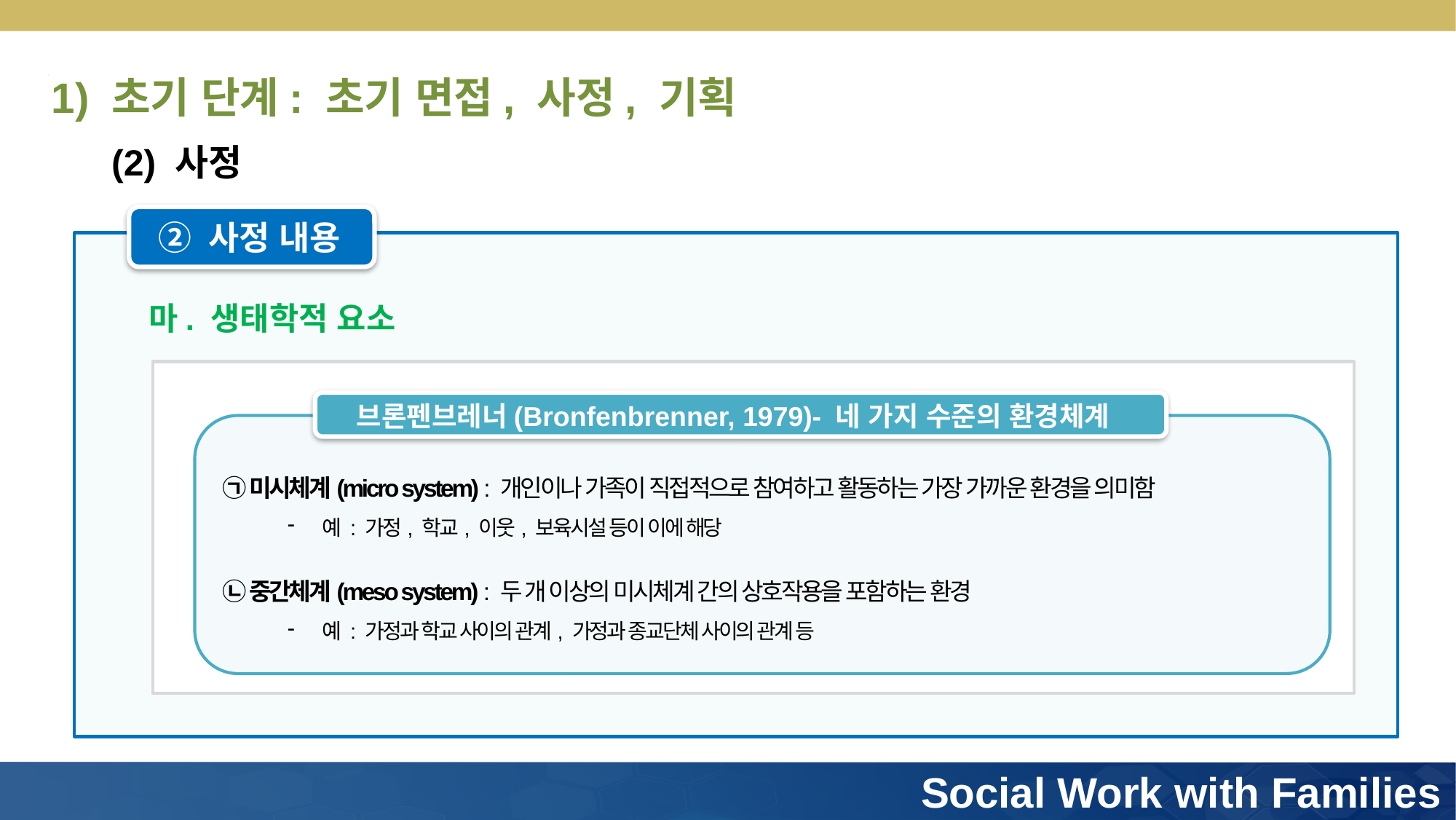

1) 초기 단계: 초기 면접, 사정, 기획
(2) 사정

② 사정 내용

마. 생태학적 요소

브론펜브레너(Bronfenbrenner, 1979)- 네 가지 수준의 환경체계

㉠ 미시체계(micro system) : 개인이나 가족이 직접적으로 참여하고 활동하는 가장 가까운 환경을 의미함
예 : 가정, 학교, 이웃, 보육시설 등이 이에 해당

㉡ 중간체계(meso system) : 두 개 이상의 미시체계 간의 상호작용을 포함하는 환경
예 : 가정과 학교 사이의 관계, 가정과 종교단체 사이의 관계 등